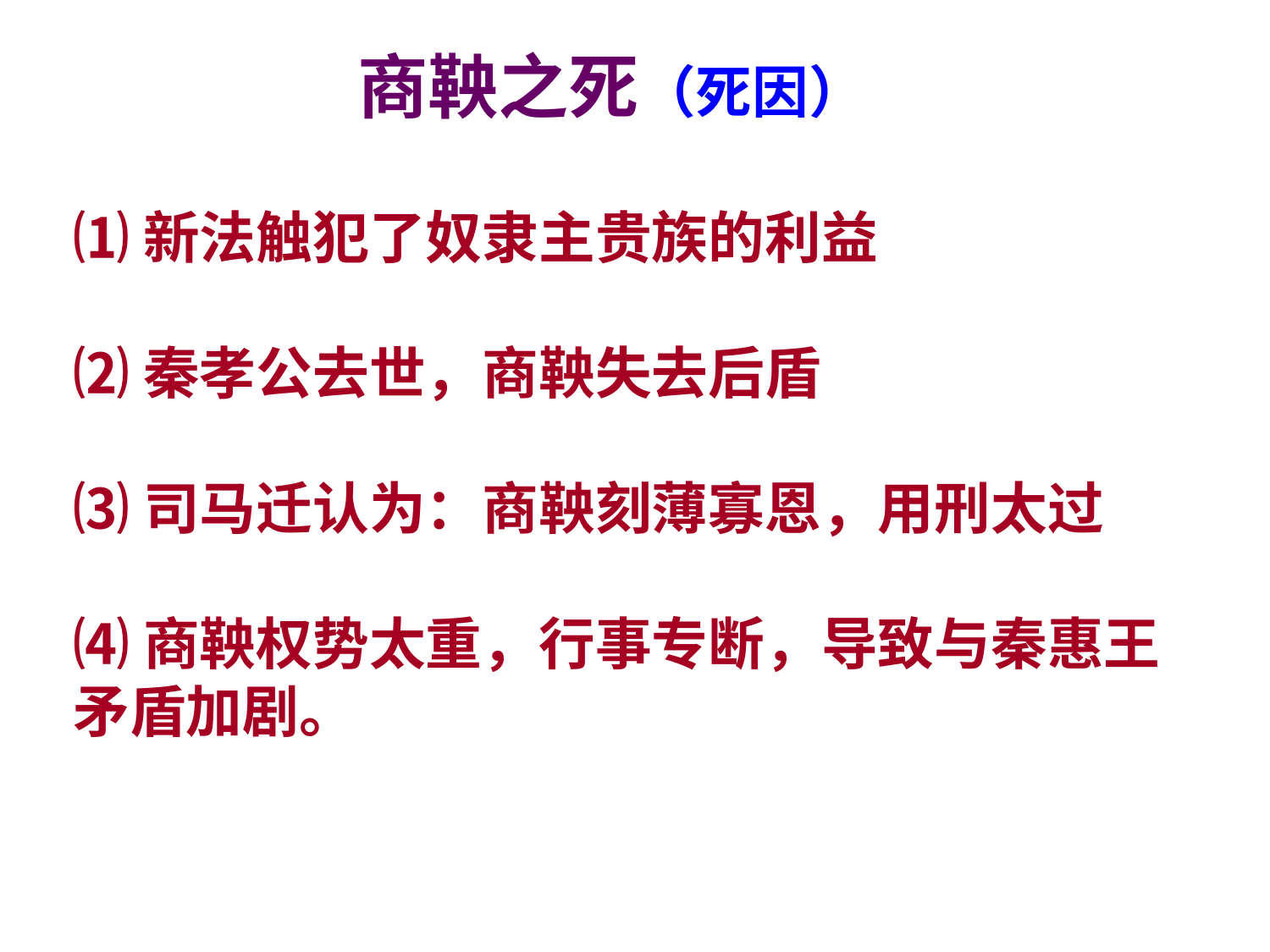

商鞅之死（死因）
⑴新法触犯了奴隶主贵族的利益

⑵秦孝公去世，商鞅失去后盾

⑶司马迁认为：商鞅刻薄寡恩，用刑太过

⑷商鞅权势太重，行事专断，导致与秦惠王矛盾加剧。